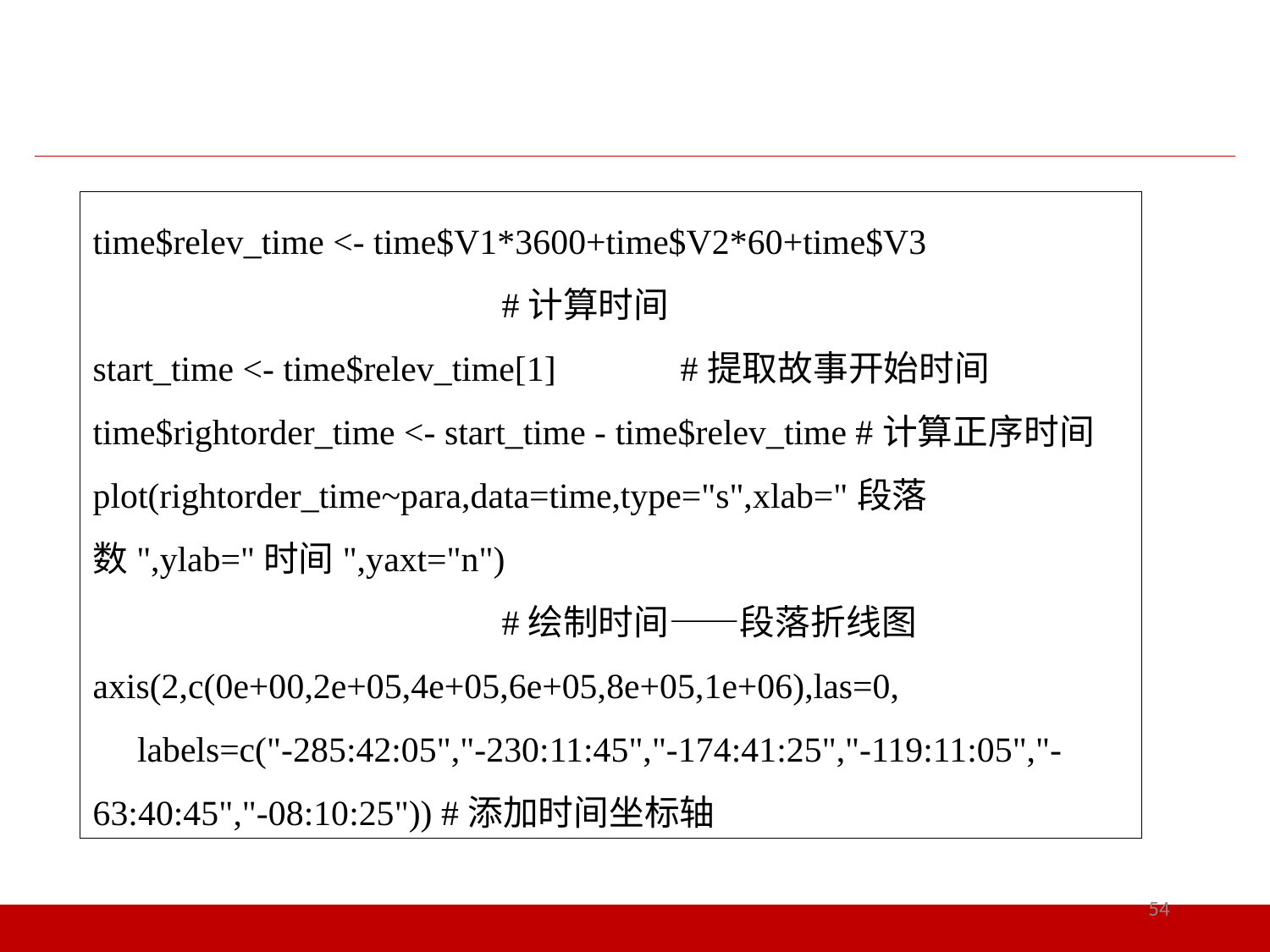

time$relev_time <- time$V1*3600+time$V2*60+time$V3
                                              #计算时间
start_time <- time$relev_time[1]              #提取故事开始时间
time$rightorder_time <- start_time - time$relev_time #计算正序时间
plot(rightorder_time~para,data=time,type="s",xlab="段落数",ylab="时间",yaxt="n")
                                              #绘制时间——段落折线图
axis(2,c(0e+00,2e+05,4e+05,6e+05,8e+05,1e+06),las=0,
     labels=c("-285:42:05","-230:11:45","-174:41:25","-119:11:05","-63:40:45","-08:10:25")) #添加时间坐标轴
54